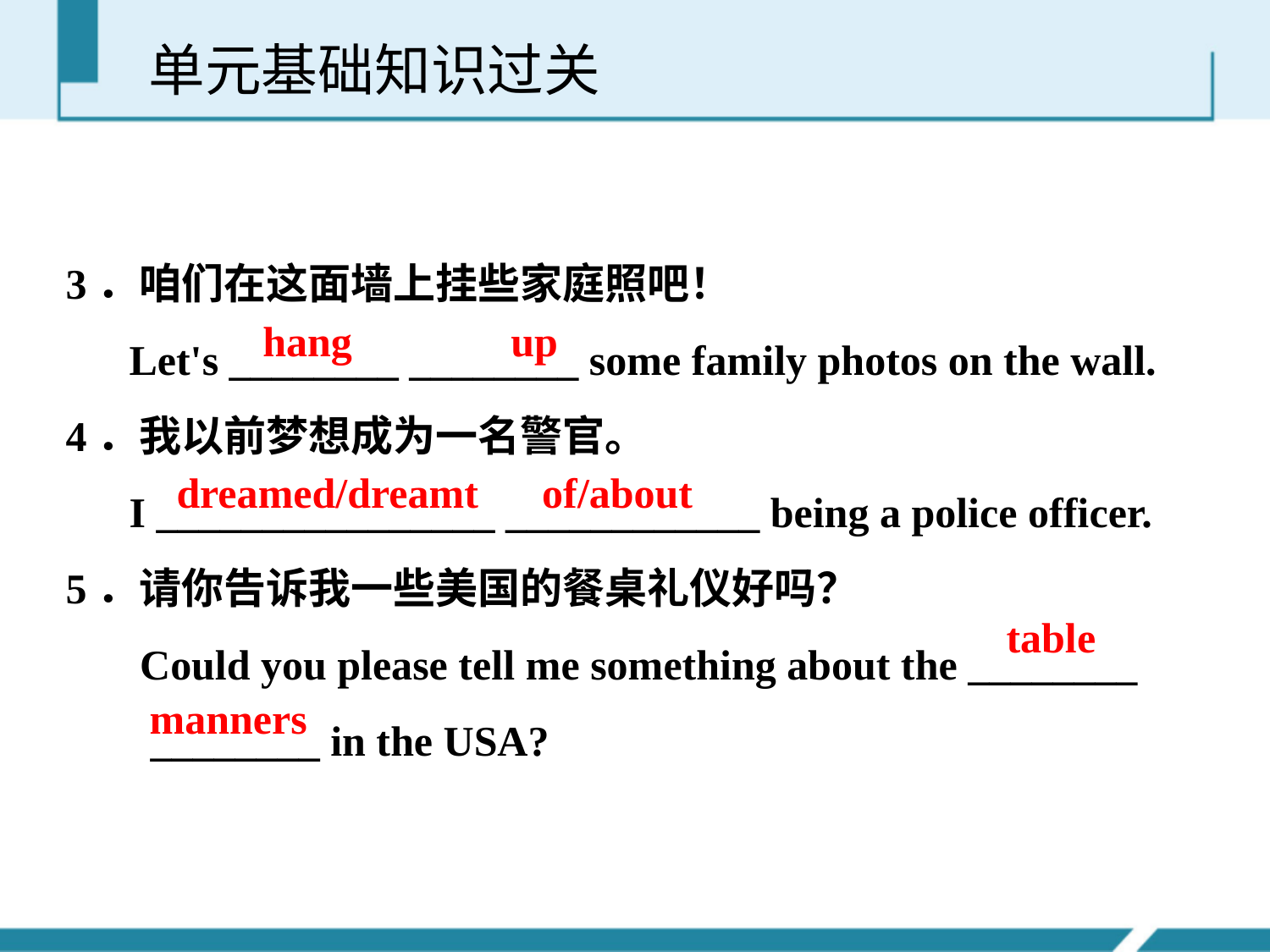

单元基础知识过关
3．咱们在这面墙上挂些家庭照吧！
      Let's ________ ________ some family photos on the wall.
4．我以前梦想成为一名警官。
      I ________________ ____________ being a police officer.
5．请你告诉我一些美国的餐桌礼仪好吗？
       Could you please tell me something about the ________
        ________ in the USA?
hang               up
dreamed/dreamt      of/about
table
manners